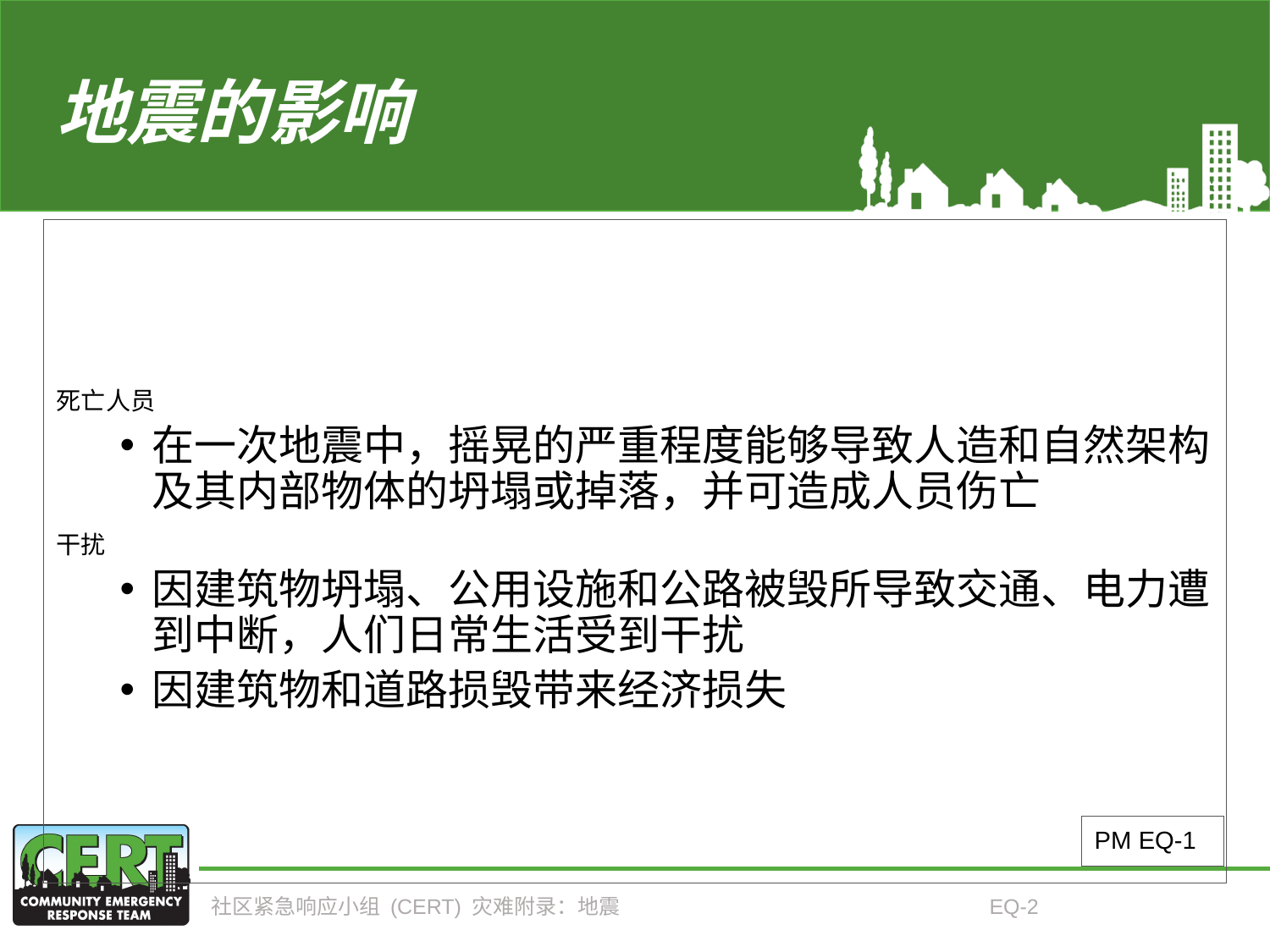

# 地震的影响
死亡人员
在一次地震中，摇晃的严重程度能够导致人造和自然架构及其内部物体的坍塌或掉落，并可造成人员伤亡
干扰
因建筑物坍塌、公用设施和公路被毁所导致交通、电力遭到中断，人们日常生活受到干扰
因建筑物和道路损毁带来经济损失
PM EQ-1
社区紧急响应小组 (CERT) 灾难附录：地震
EQ-2